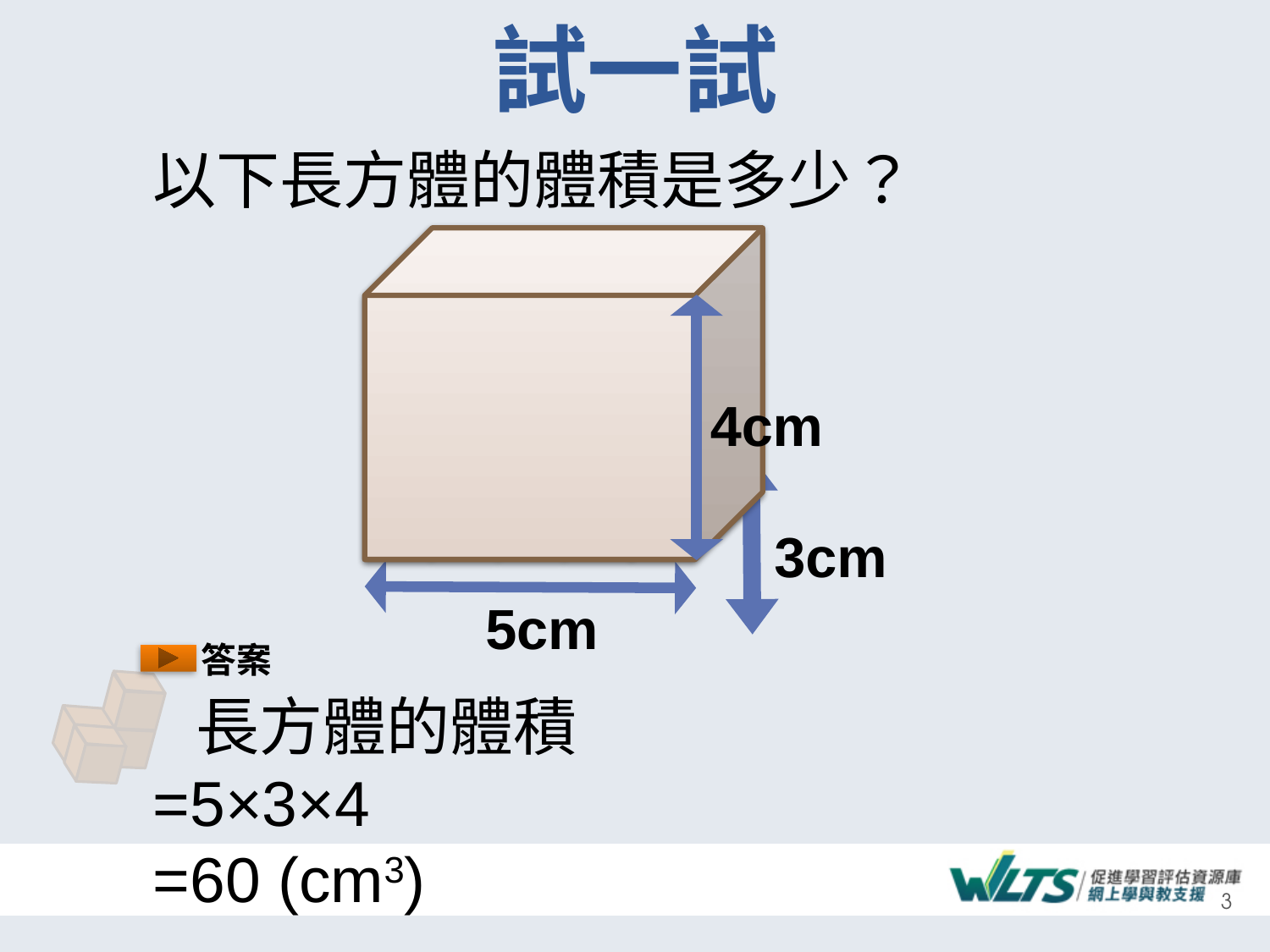

# 試一試
以下長方體的體積是多少？

4cm
3cm
5cm
答案

  長方體的體積
=5×3×4
=60 (cm3)
3